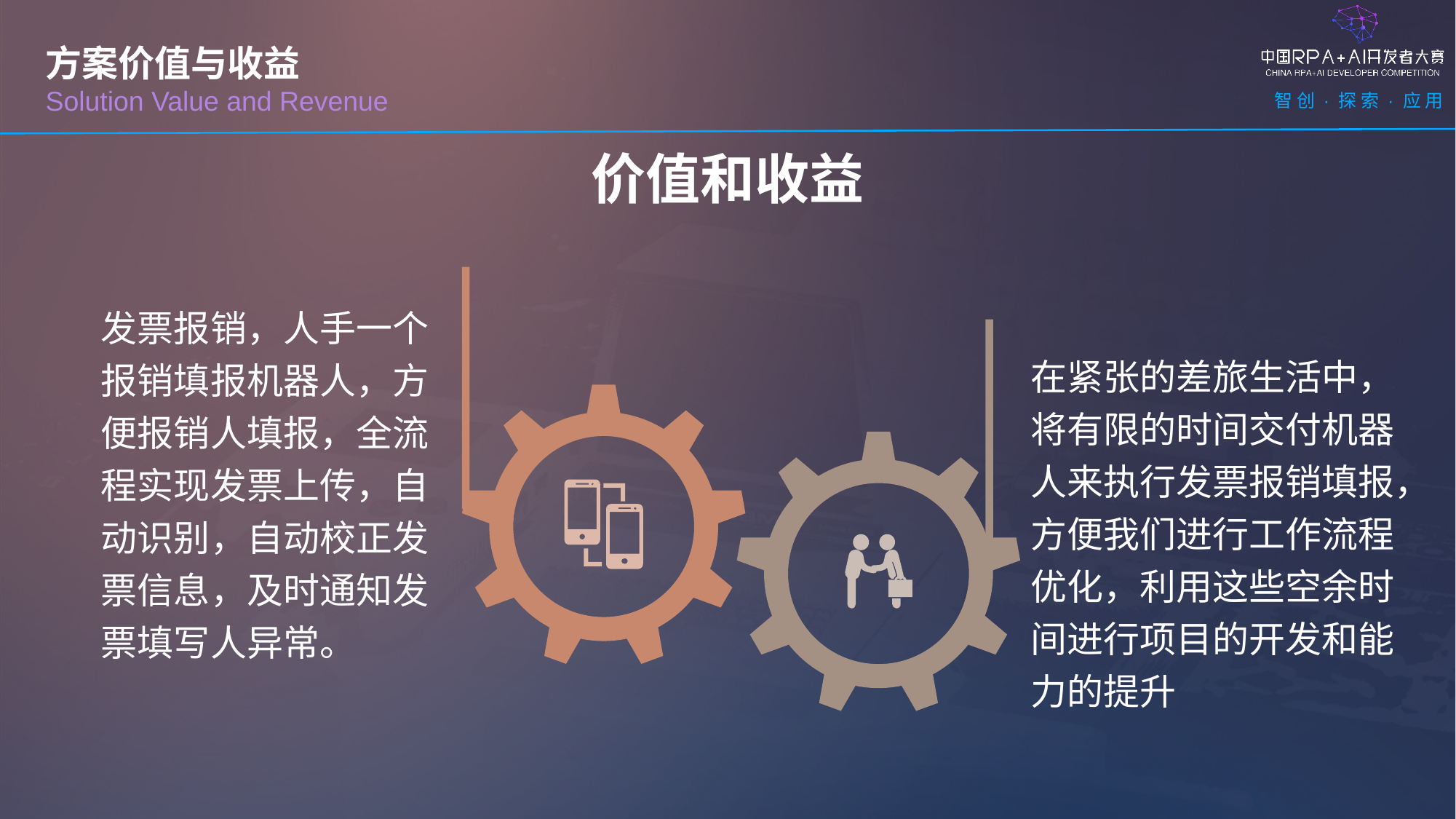

方案价值与收益
Solution Value and Revenue
价值和收益

发票报销，人手一个报销填报机器人，方便报销人填报，全流程实现发票上传，自动识别，自动校正发票信息，及时通知发票填写人异常。

在紧张的差旅生活中，将有限的时间交付机器人来执行发票报销填报，方便我们进行工作流程优化，利用这些空余时间进行项目的开发和能力的提升